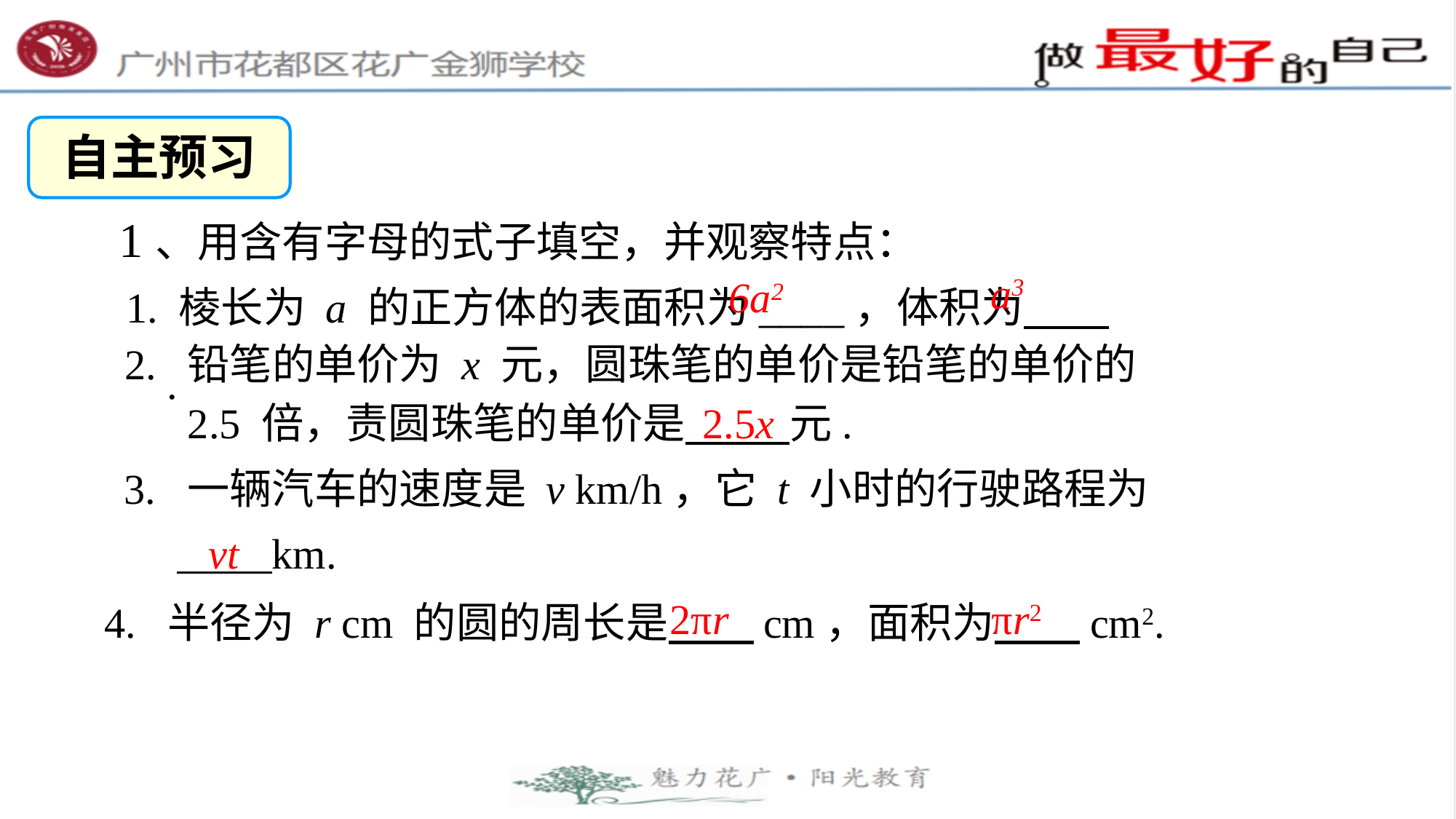

自主预习
1、用含有字母的式子填空，并观察特点：
1. 棱长为 a 的正方体的表面积为____，体积为          .
a3
6a2
2.  铅笔的单价为 x 元，圆珠笔的单价是铅笔的单价的
      2.5 倍，责圆珠笔的单价是           元.
2.5x
3.  一辆汽车的速度是 v km/h，它 t 小时的行驶路程为
              km.
vt
2πr
πr2
4.  半径为 r cm 的圆的周长是         cm，面积为         cm2.